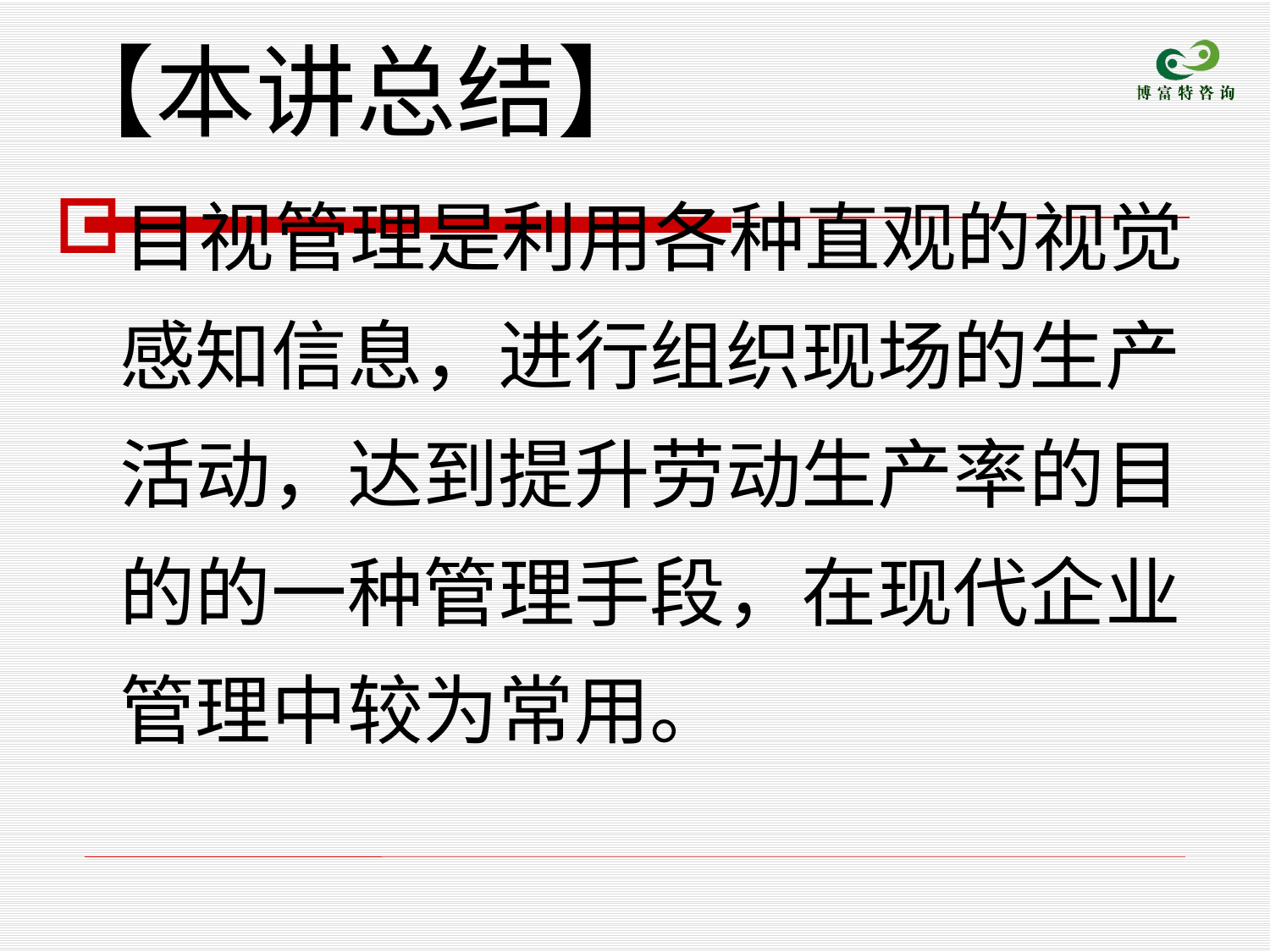

# 【本讲总结】
目视管理是利用各种直观的视觉感知信息，进行组织现场的生产活动，达到提升劳动生产率的目的的一种管理手段，在现代企业管理中较为常用。
502